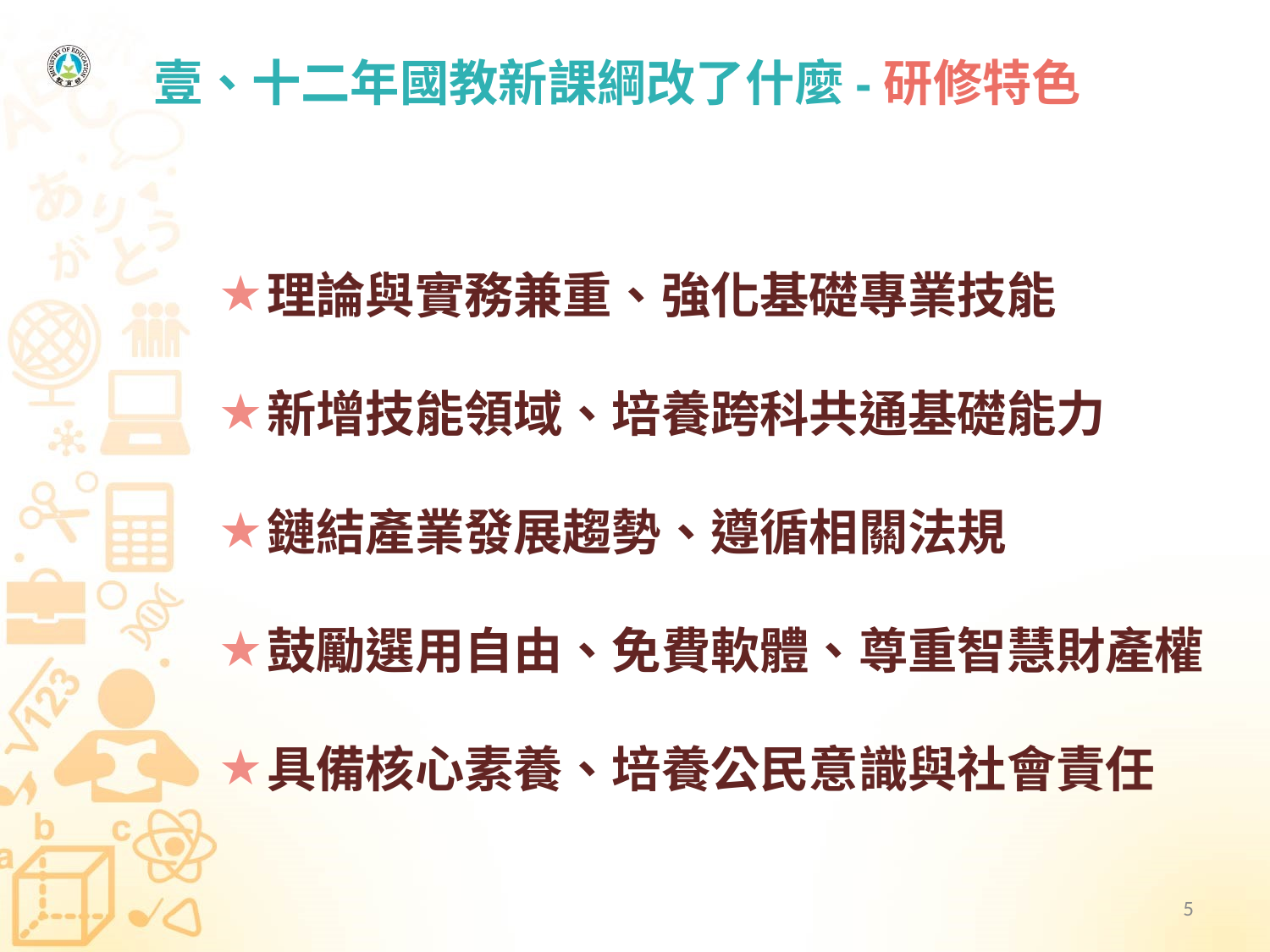

# 壹、十二年國教新課綱改了什麼-研修特色 ＿＿＿＿＿
理論與實務兼重、強化基礎專業技能
新增技能領域、培養跨科共通基礎能力
鏈結產業發展趨勢、遵循相關法規
鼓勵選用自由、免費軟體、尊重智慧財產權
具備核心素養、培養公民意識與社會責任
5